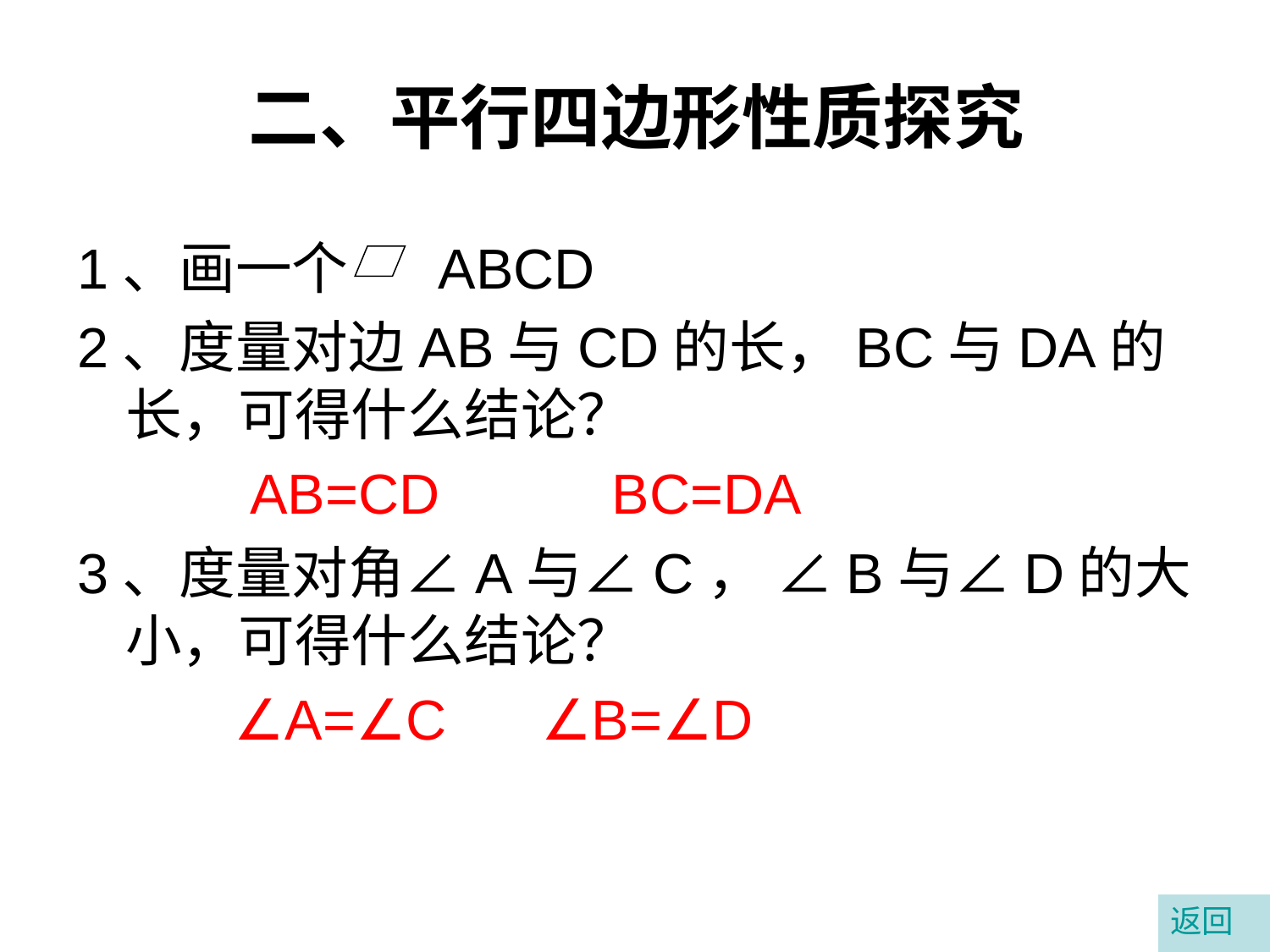

# 二、平行四边形性质探究
1、画一个      ABCD
2、度量对边AB与CD的长，BC与DA的长，可得什么结论？
           AB=CD           BC=DA
3、度量对角∠A与∠C， ∠B与∠D的大小，可得什么结论？
          ∠A=∠C      ∠B=∠D

5
返回